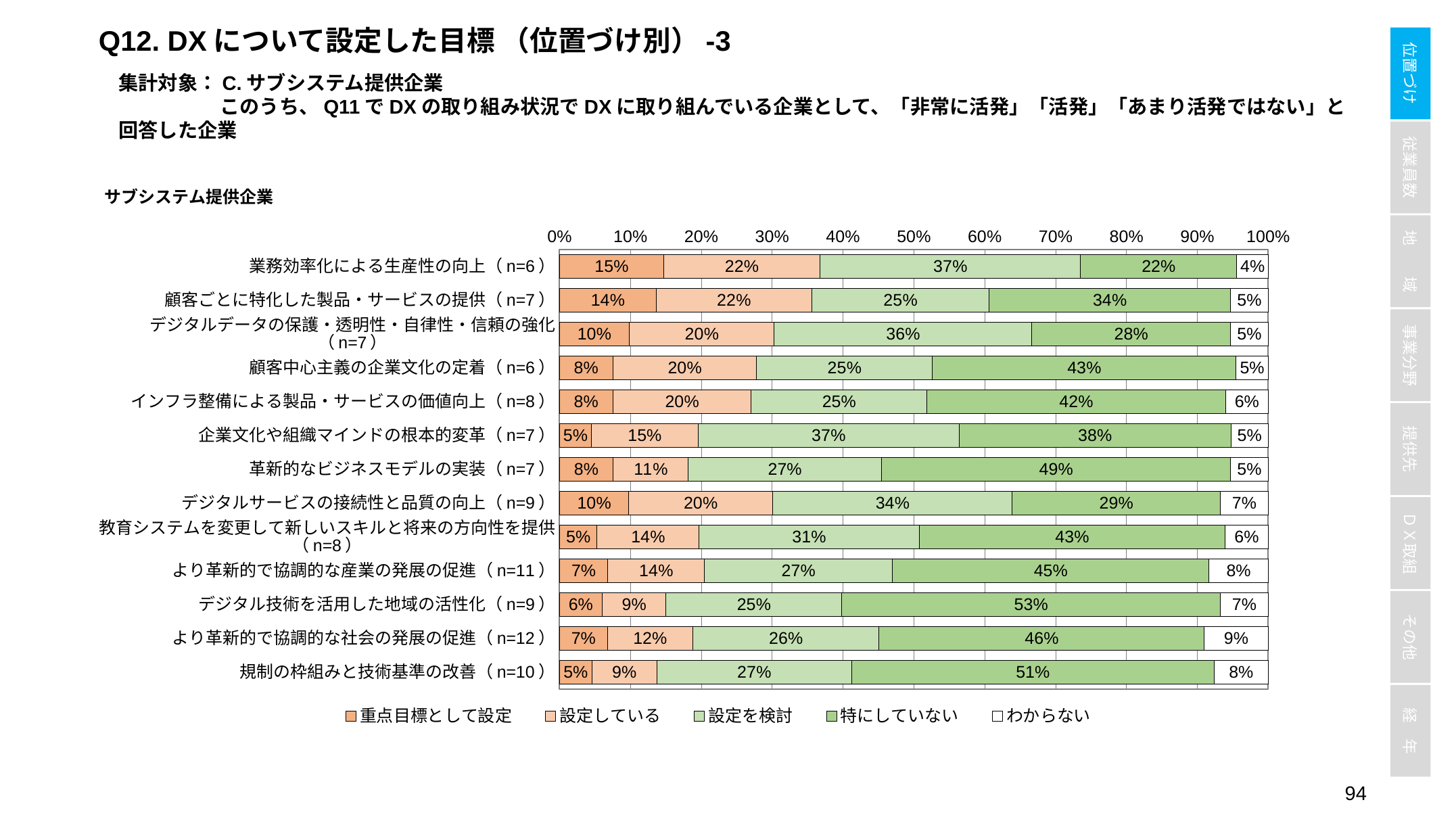

Q12. DXについて設定した目標 （位置づけ別）-3
集計対象：C.サブシステム提供企業
	このうち、Q11でDXの取り組み状況でDXに取り組んでいる企業として、「非常に活発」「活発」「あまり活発ではない」と回答した企業

### Chart

| Category | 重点目標として設定 | 設定している | 設定を検討 | 特にしていない | わからない |
|---|---|---|---|---|---|
| 業務効率化による生産性の向上（n=6） | 0.14705882352941177 | 0.22058823529411764 | 0.36764705882352944 | 0.22058823529411764 | 0.04411764705882353 |
| 顧客ごとに特化した製品・サービスの提供（n=7） | 0.13636363636363635 | 0.2196969696969697 | 0.25 | 0.3409090909090909 | 0.05303030303030303 |
| デジタルデータの保護・透明性・自律性・信頼の強化（n=7） | 0.09848484848484848 | 0.20454545454545456 | 0.36363636363636365 | 0.2803030303030303 | 0.05303030303030303 |
| 顧客中心主義の企業文化の定着（n=6） | 0.07518796992481203 | 0.20300751879699247 | 0.24812030075187969 | 0.42857142857142855 | 0.045112781954887216 |
| インフラ整備による製品・サービスの価値向上（n=8） | 0.07518796992481203 | 0.19548872180451127 | 0.24812030075187969 | 0.42105263157894735 | 0.06015037593984962 |
| 企業文化や組織マインドの根本的変革（n=7） | 0.045112781954887216 | 0.15037593984962405 | 0.3684210526315789 | 0.38345864661654133 | 0.05263157894736842 |
| 革新的なビジネスモデルの実装（n=7） | 0.07575757575757576 | 0.10606060606060606 | 0.2727272727272727 | 0.49242424242424243 | 0.05303030303030303 |
| デジタルサービスの接続性と品質の向上（n=9） | 0.09774436090225563 | 0.20300751879699247 | 0.3383458646616541 | 0.2932330827067669 | 0.06766917293233082 |
| 教育システムを変更して新しいスキルと将来の方向性を提供（n=8） | 0.05303030303030303 | 0.14393939393939395 | 0.3106060606060606 | 0.4318181818181818 | 0.06060606060606061 |
| より革新的で協調的な産業の発展の促進（n=11） | 0.06818181818181818 | 0.13636363636363635 | 0.26515151515151514 | 0.44696969696969696 | 0.08333333333333333 |
| デジタル技術を活用した地域の活性化（n=9） | 0.06015037593984962 | 0.09022556390977443 | 0.24812030075187969 | 0.5338345864661654 | 0.06766917293233082 |
| より革新的で協調的な社会の発展の促進（n=12） | 0.06766917293233082 | 0.12030075187969924 | 0.2631578947368421 | 0.45864661654135336 | 0.09022556390977443 |
| 規制の枠組みと技術基準の改善（n=10） | 0.04580152671755725 | 0.0916030534351145 | 0.2748091603053435 | 0.5114503816793893 | 0.07633587786259542 |
94